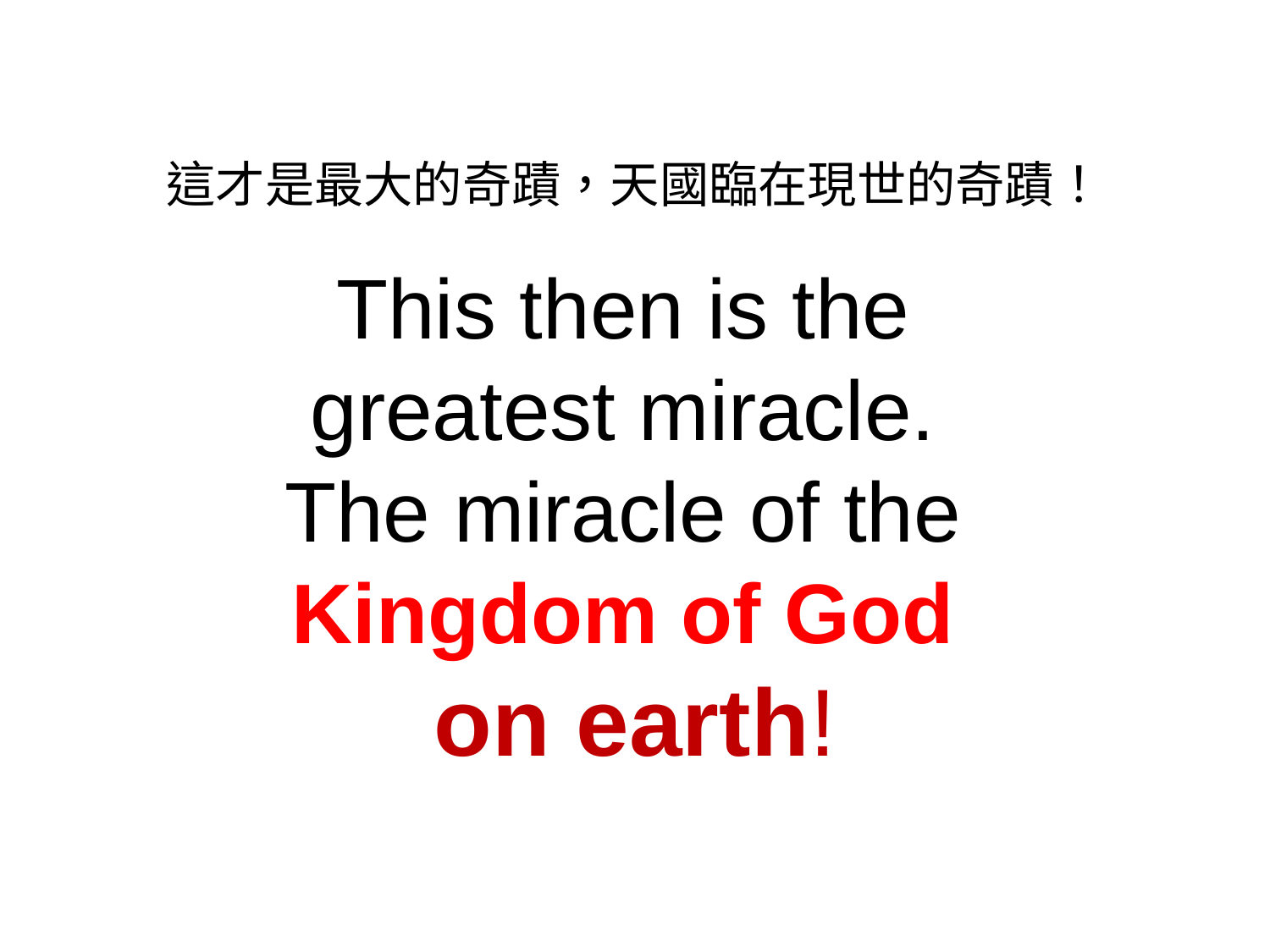

這才是最大的奇蹟，天國臨在現世的奇蹟！

This then is the
greatest miracle.
The miracle of the
Kingdom of God
on earth!